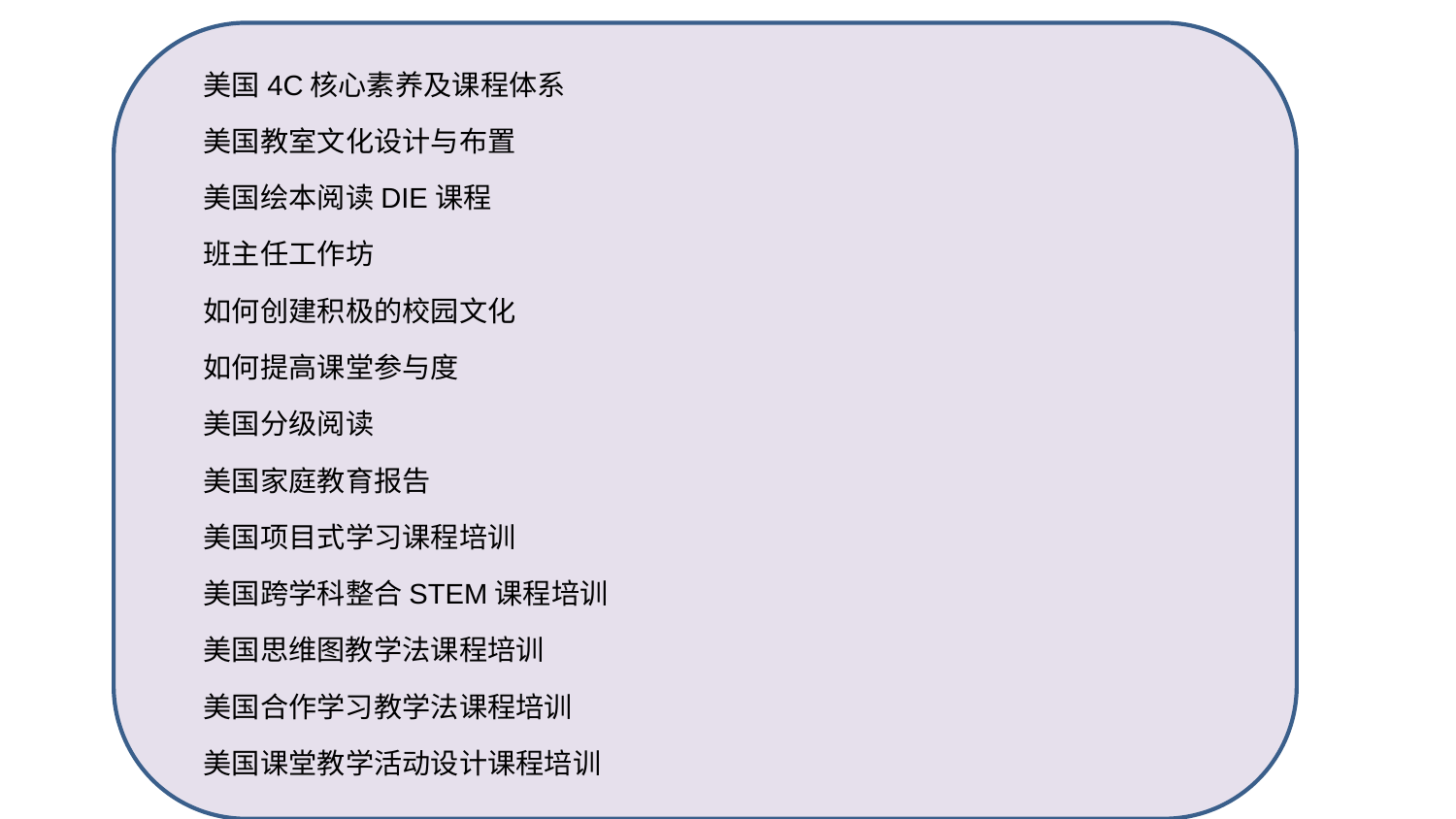

美国4C核心素养及课程体系
美国教室文化设计与布置
美国绘本阅读DIE课程
班主任工作坊
如何创建积极的校园文化
如何提高课堂参与度
美国分级阅读
美国家庭教育报告
美国项目式学习课程培训
美国跨学科整合STEM课程培训
美国思维图教学法课程培训
美国合作学习教学法课程培训
美国课堂教学活动设计课程培训